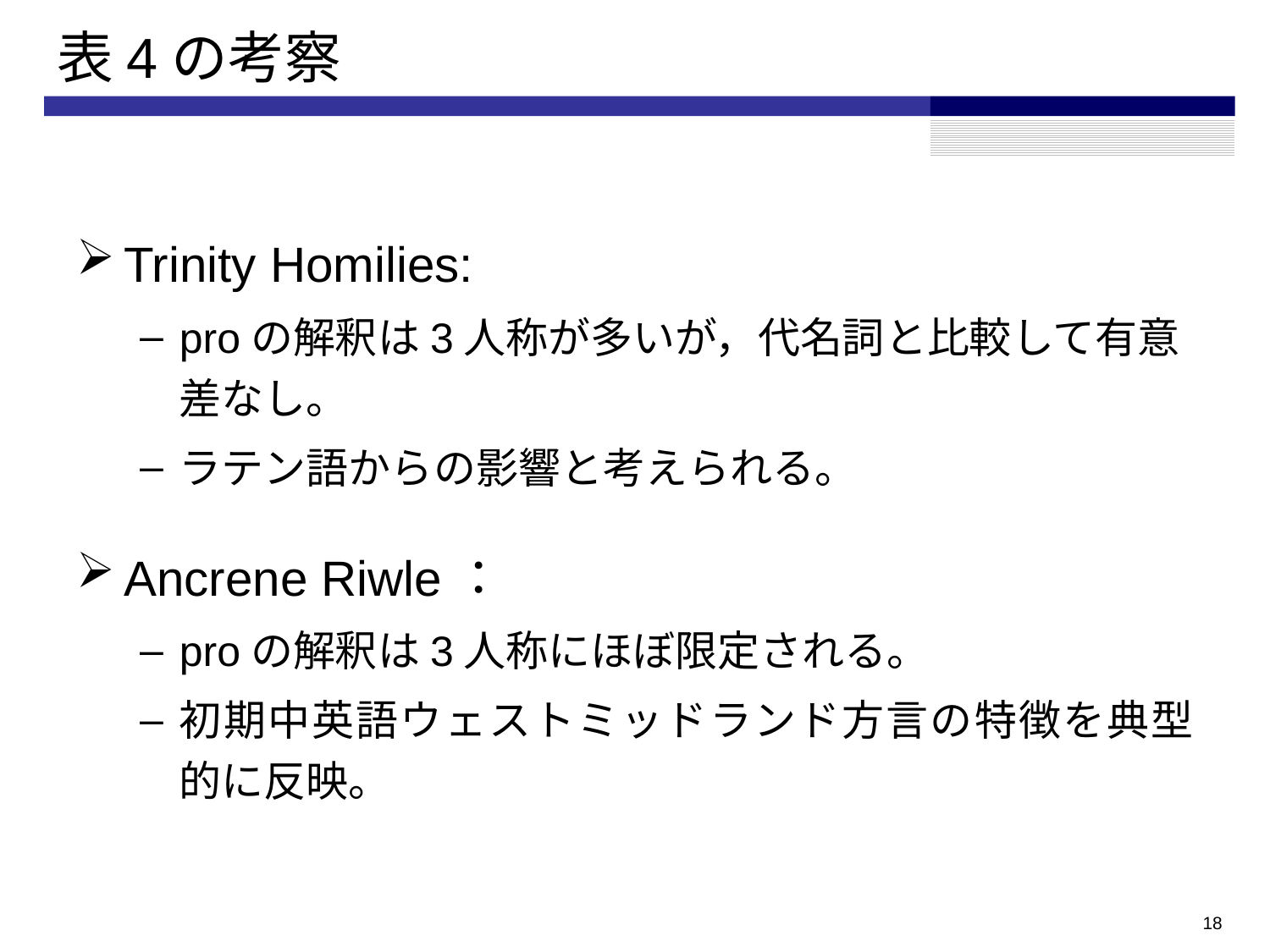

# 表4の考察

Trinity Homilies:
proの解釈は3人称が多いが，代名詞と比較して有意差なし。
ラテン語からの影響と考えられる。
Ancrene Riwle：
proの解釈は3人称にほぼ限定される。
初期中英語ウェストミッドランド方言の特徴を典型的に反映。

18